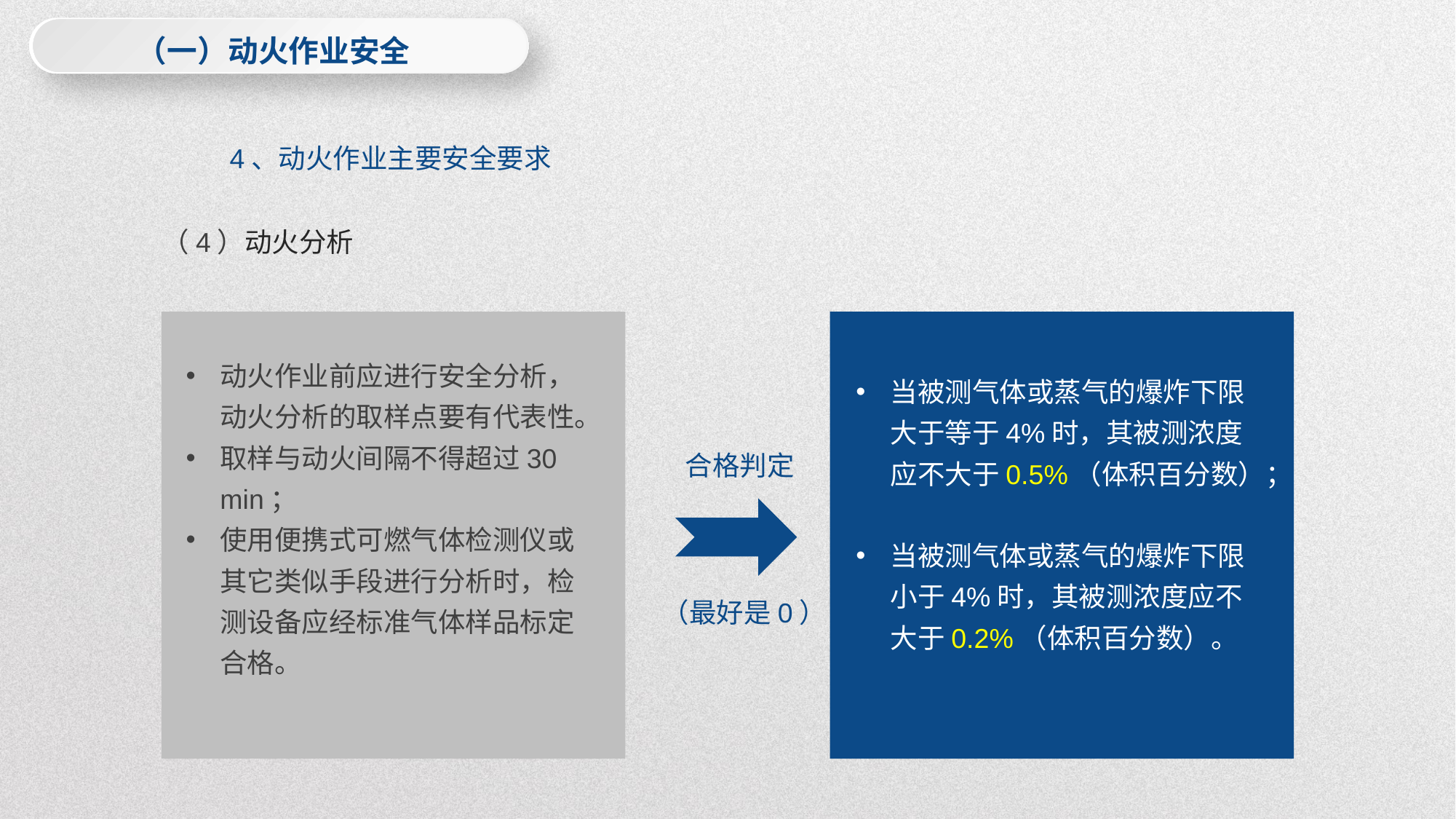

（一）动火作业安全

4、动火作业主要安全要求
（4）动火分析

动火作业前应进行安全分析， 动火分析的取样点要有代表性。
取样与动火间隔不得超过30 min；
使用便携式可燃气体检测仪或其它类似手段进行分析时，检测设备应经标准气体样品标定合格。
当被测气体或蒸气的爆炸下限大于等于4%时，其被测浓度应不大于0.5%（体积百分数）；

当被测气体或蒸气的爆炸下限小于4%时，其被测浓度应不大于0.2%（体积百分数）。
合格判定

（最好是0）